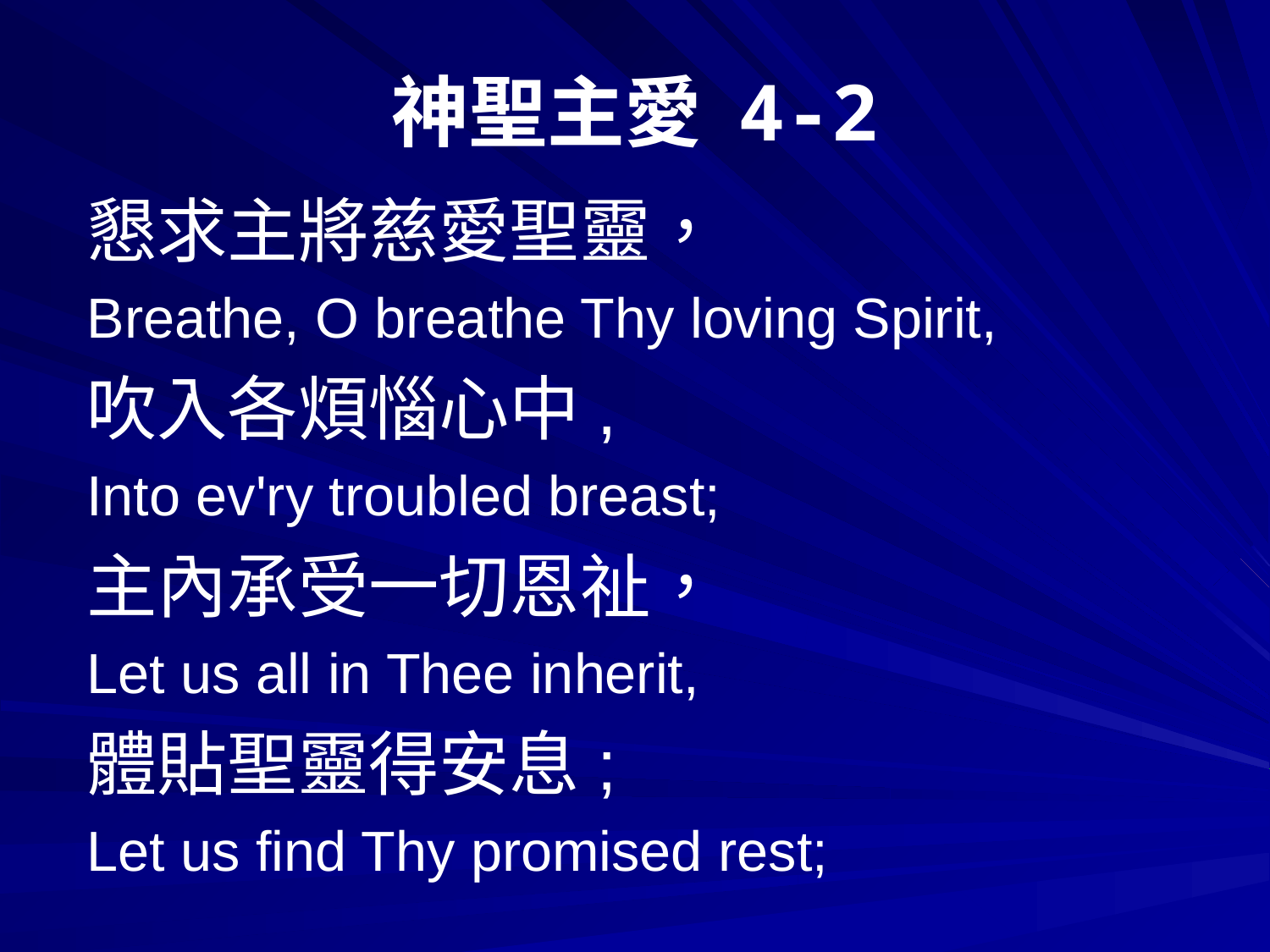

# 神聖主愛 4-2
懇求主將慈愛聖靈，
Breathe, O breathe Thy loving Spirit,
吹入各煩惱心中,
Into ev'ry troubled breast;
主內承受一切恩祉，
Let us all in Thee inherit,
體貼聖靈得安息;
Let us find Thy promised rest;